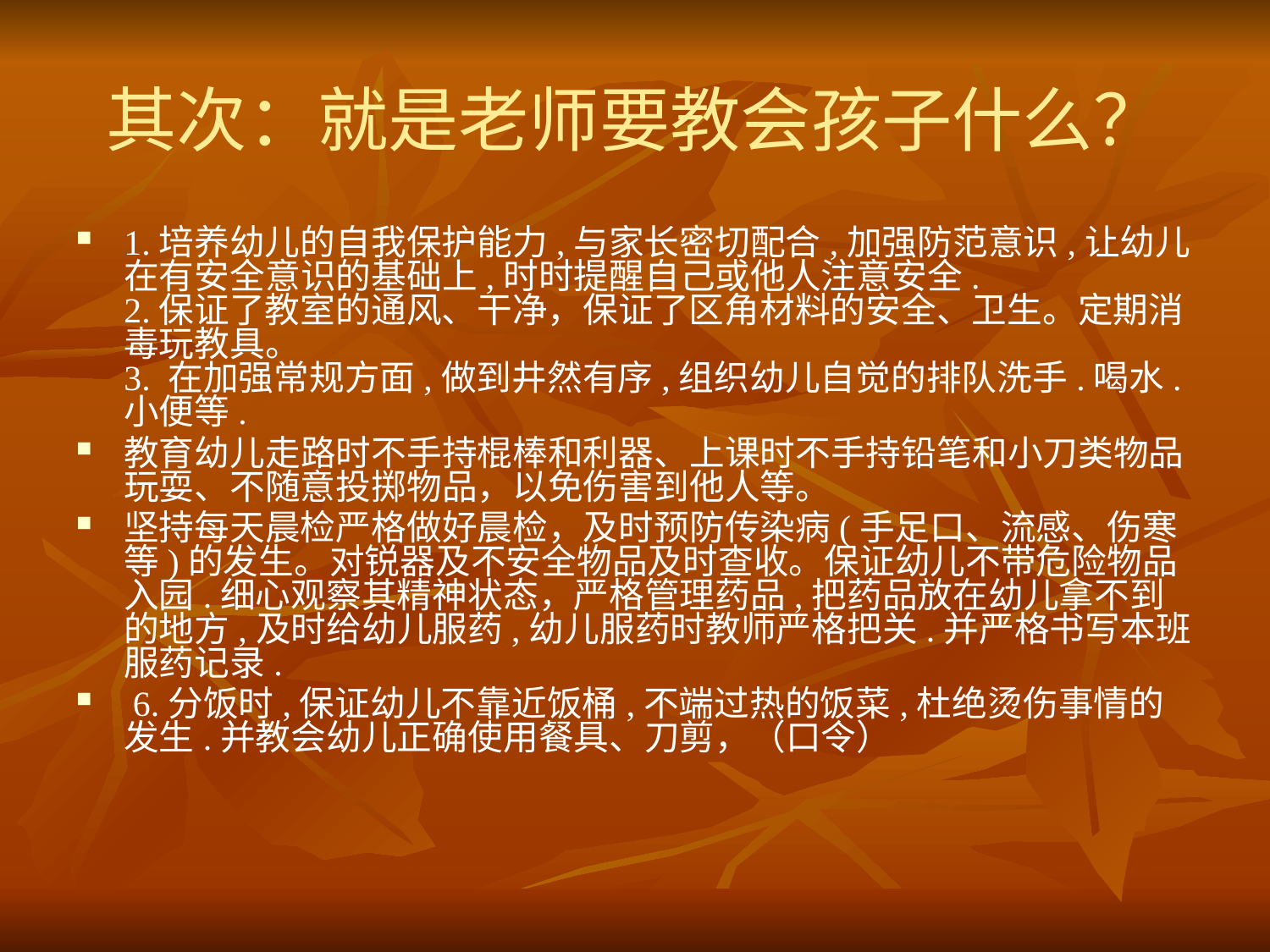

# 其次：就是老师要教会孩子什么？
1.培养幼儿的自我保护能力,与家长密切配合,加强防范意识,让幼儿在有安全意识的基础上,时时提醒自己或他人注意安全.
2.保证了教室的通风、干净，保证了区角材料的安全、卫生。定期消毒玩教具。
3. 在加强常规方面,做到井然有序,组织幼儿自觉的排队洗手.喝水.小便等.
教育幼儿走路时不手持棍棒和利器、上课时不手持铅笔和小刀类物品玩耍、不随意投掷物品，以免伤害到他人等。
坚持每天晨检严格做好晨检，及时预防传染病(手足口、流感、伤寒等)的发生。对锐器及不安全物品及时查收。保证幼儿不带危险物品入园.细心观察其精神状态，严格管理药品,把药品放在幼儿拿不到的地方,及时给幼儿服药,幼儿服药时教师严格把关.并严格书写本班服药记录.
 6.分饭时,保证幼儿不靠近饭桶,不端过热的饭菜,杜绝烫伤事情的发生.并教会幼儿正确使用餐具、刀剪，（口令）